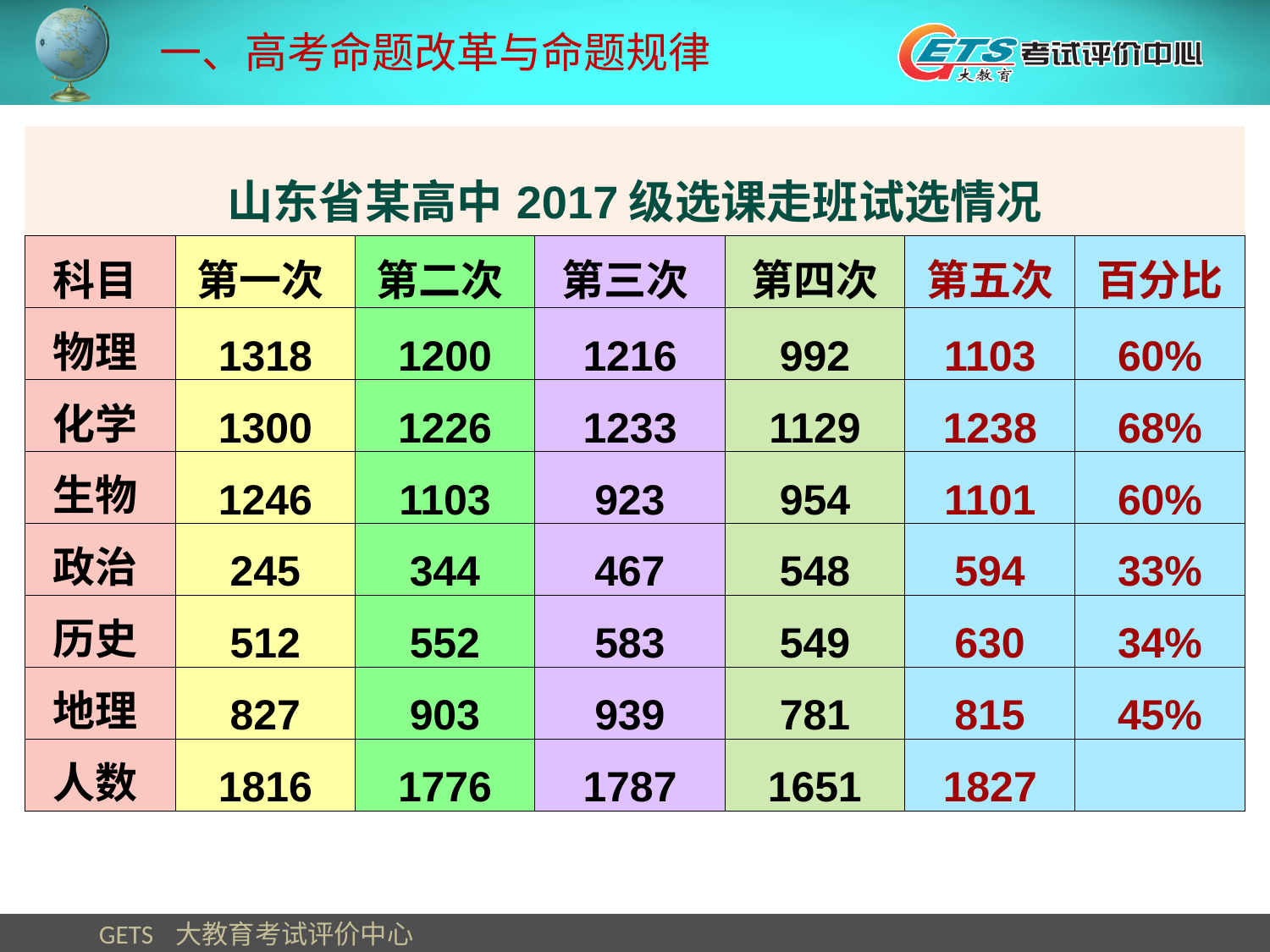

一、高考命题改革与命题规律
| 山东省某高中2017级选课走班试选情况 |  |  |  |  |  |  |
| --- | --- | --- | --- | --- | --- | --- |
| 科目 | 第一次 | 第二次 | 第三次 | 第四次 | 第五次 | 百分比 |
| 物理 | 1318 | 1200 | 1216 | 992 | 1103 | 60% |
| 化学 | 1300 | 1226 | 1233 | 1129 | 1238 | 68% |
| 生物 | 1246 | 1103 | 923 | 954 | 1101 | 60% |
| 政治 | 245 | 344 | 467 | 548 | 594 | 33% |
| 历史 | 512 | 552 | 583 | 549 | 630 | 34% |
| 地理 | 827 | 903 | 939 | 781 | 815 | 45% |
| 人数 | 1816 | 1776 | 1787 | 1651 | 1827 |  |